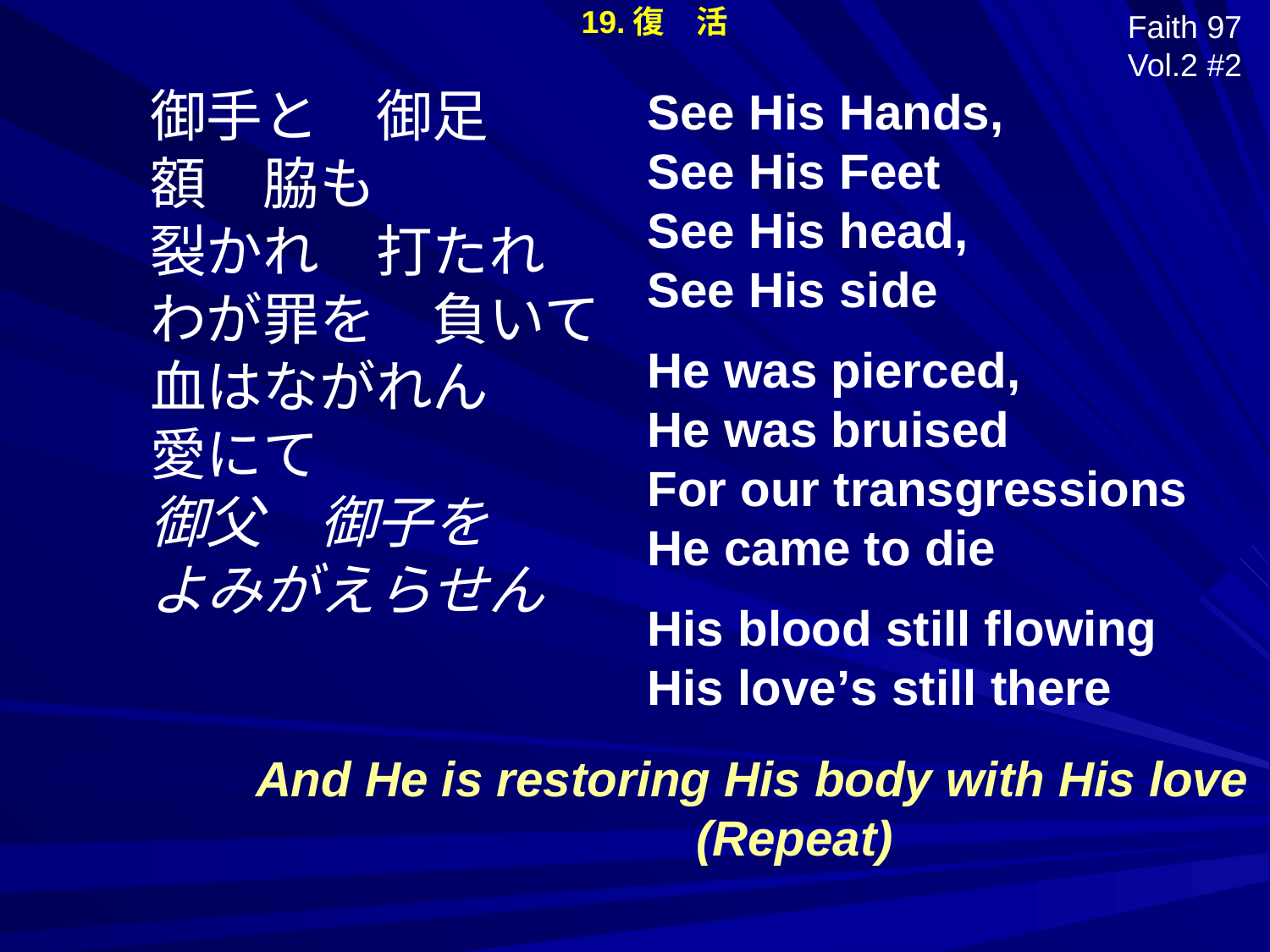

19.復　活
Faith 97 Vol.2 #2
御手と　御足
額　脇も
裂かれ　打たれ
わが罪を　負いて
血はながれん
愛にて
御父　御子を
よみがえらせん
See His Hands,
See His Feet
See His head,
See His side

He was pierced,
He was bruised
For our transgressions
He came to die

His blood still flowing
His love’s still there
And He is restoring His body with His love
                                (Repeat)